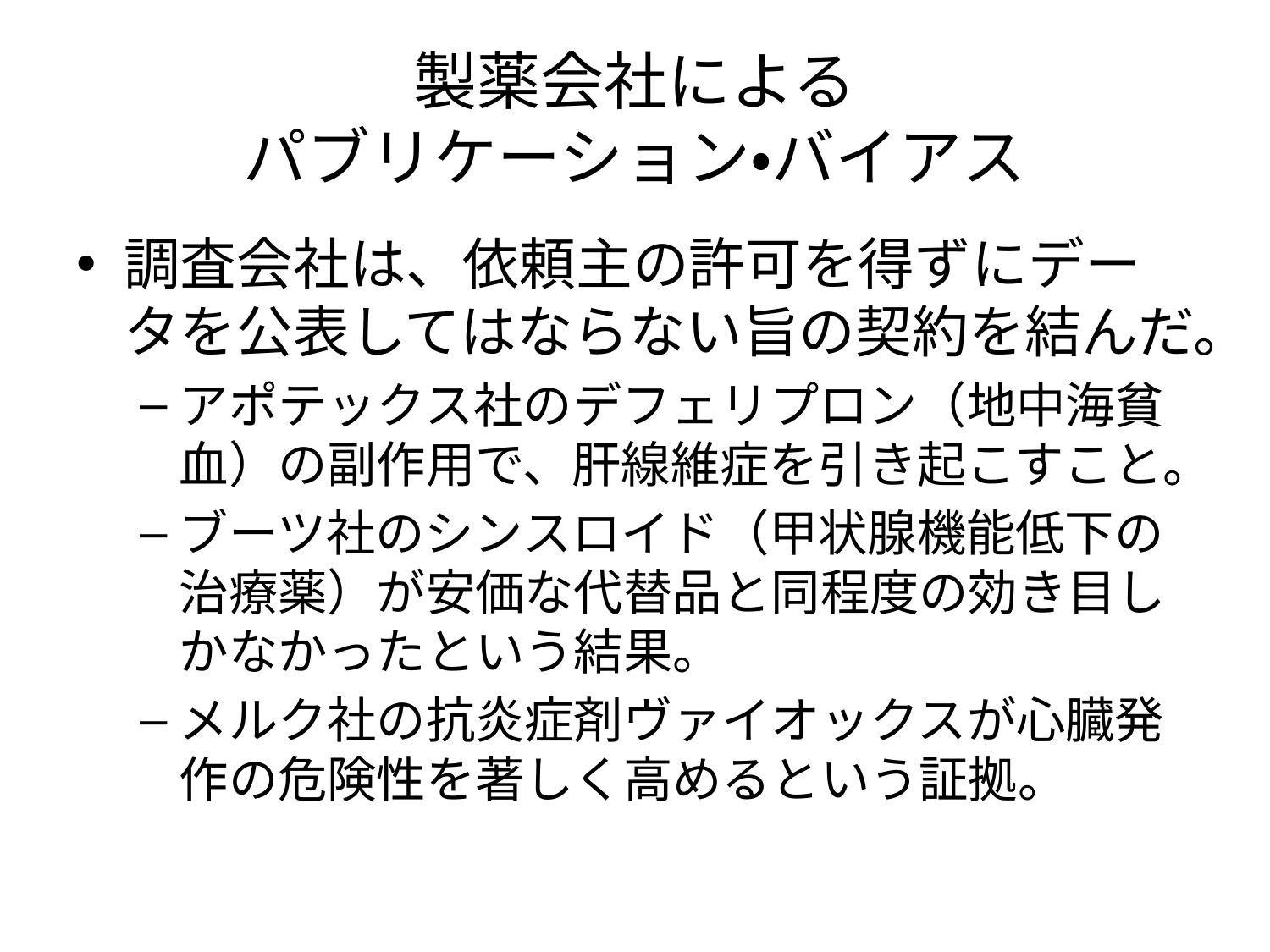

# 製薬会社による パブリケーション・バイアス
調査会社は、依頼主の許可を得ずにデータを公表してはならない旨の契約を結んだ。
アポテックス社のデフェリプロン（地中海貧血）の副作用で、肝線維症を引き起こすこと。
ブーツ社のシンスロイド（甲状腺機能低下の治療薬）が安価な代替品と同程度の効き目しかなかったという結果。
メルク社の抗炎症剤ヴァイオックスが心臓発作の危険性を著しく高めるという証拠。